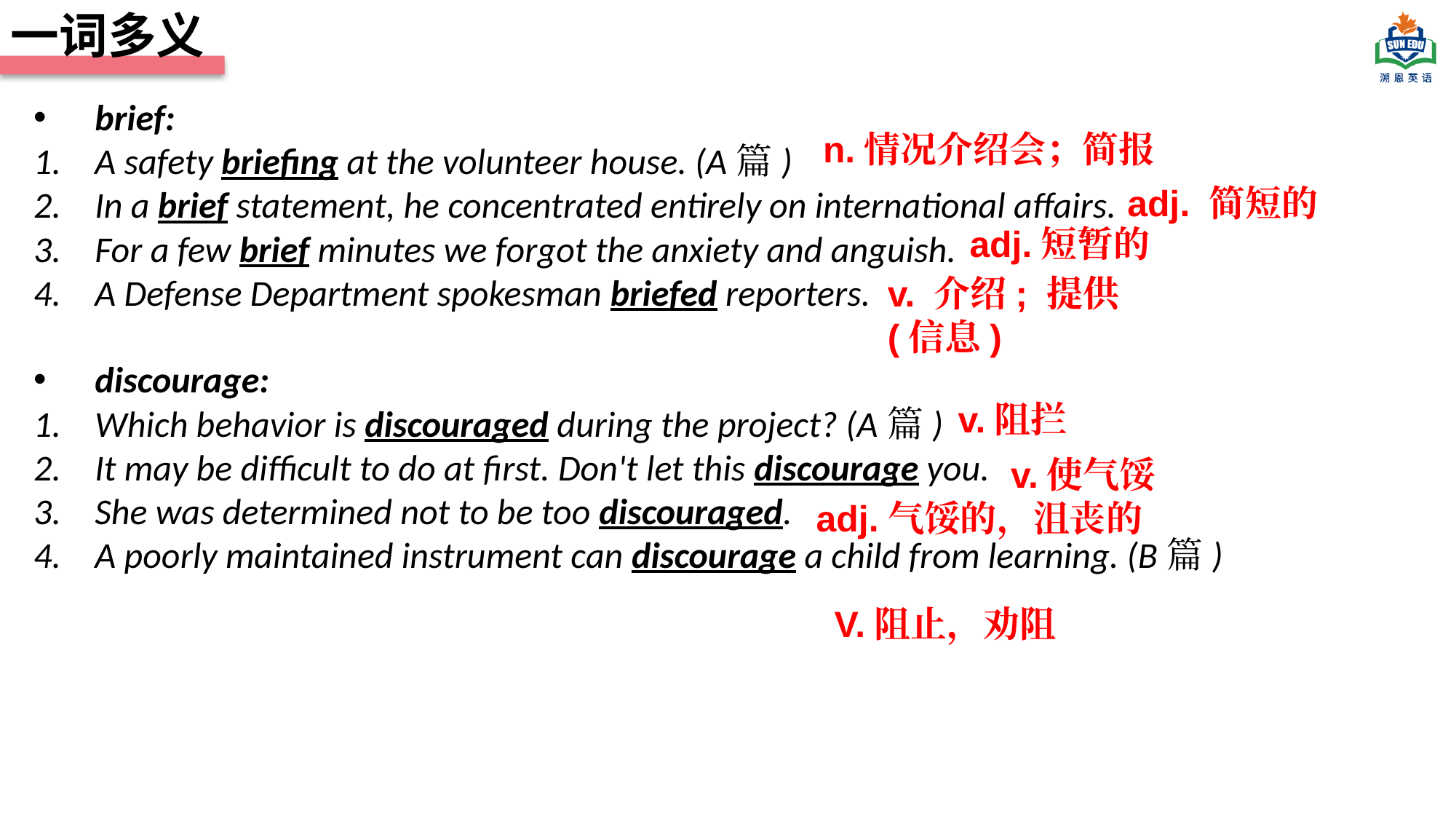

一词多义

brief:
A safety briefing at the volunteer house. (A篇)
In a brief statement, he concentrated entirely on international affairs.
For a few brief minutes we forgot the anxiety and anguish.
A Defense Department spokesman briefed reporters.

discourage:
Which behavior is discouraged during the project? (A篇)
It may be difficult to do at first. Don't let this discourage you.
She was determined not to be too discouraged.
A poorly maintained instrument can discourage a child from learning. (B篇)
n.情况介绍会；简报
adj. 简短的
adj.短暂的
v. 介绍; 提供 (信息)
v.阻拦
v.使气馁
adj.气馁的，沮丧的
V.阻止，劝阻